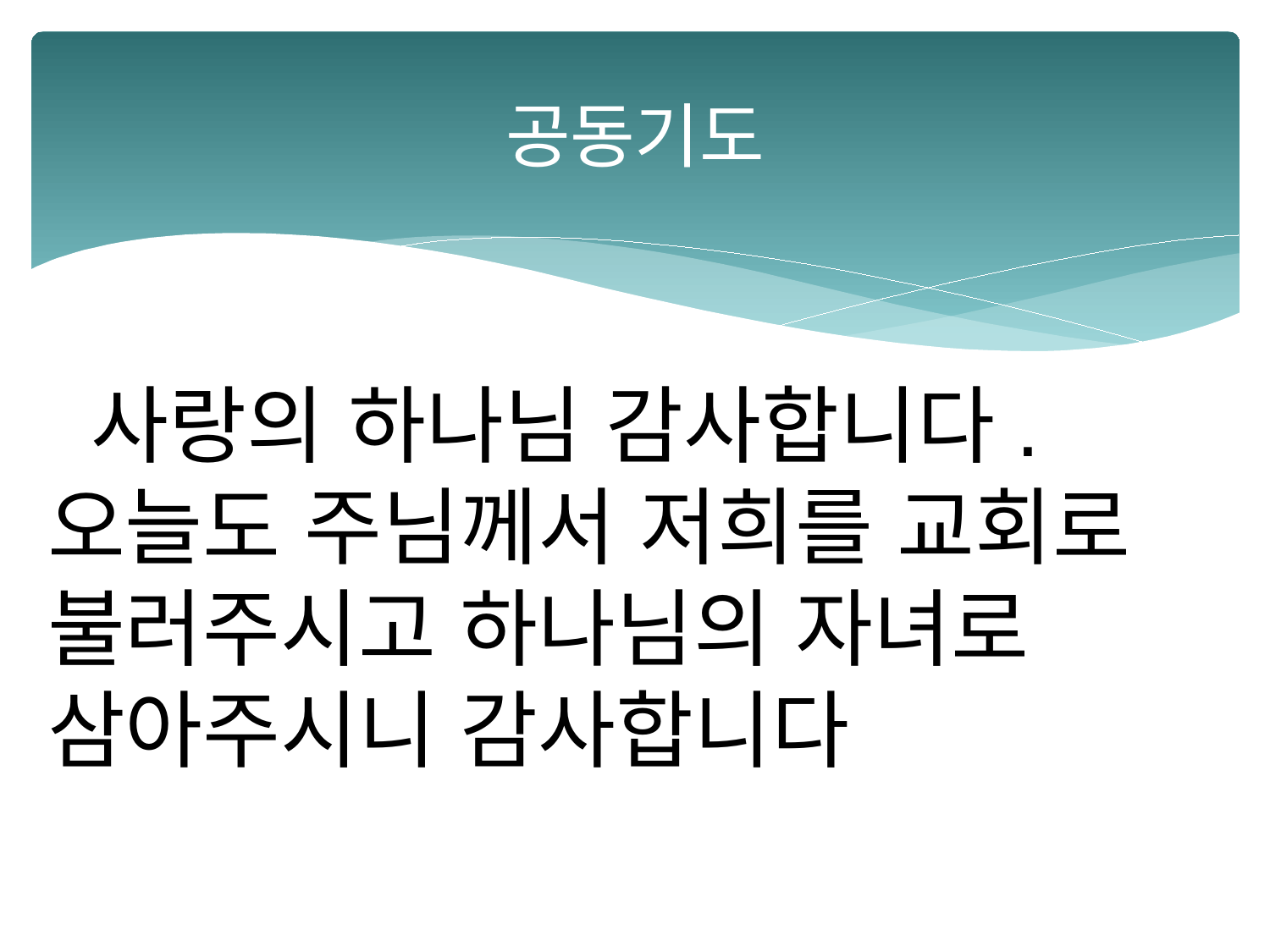

# 공동기도

 사랑의 하나님 감사합니다. 오늘도 주님께서 저희를 교회로 불러주시고 하나님의 자녀로 삼아주시니 감사합니다